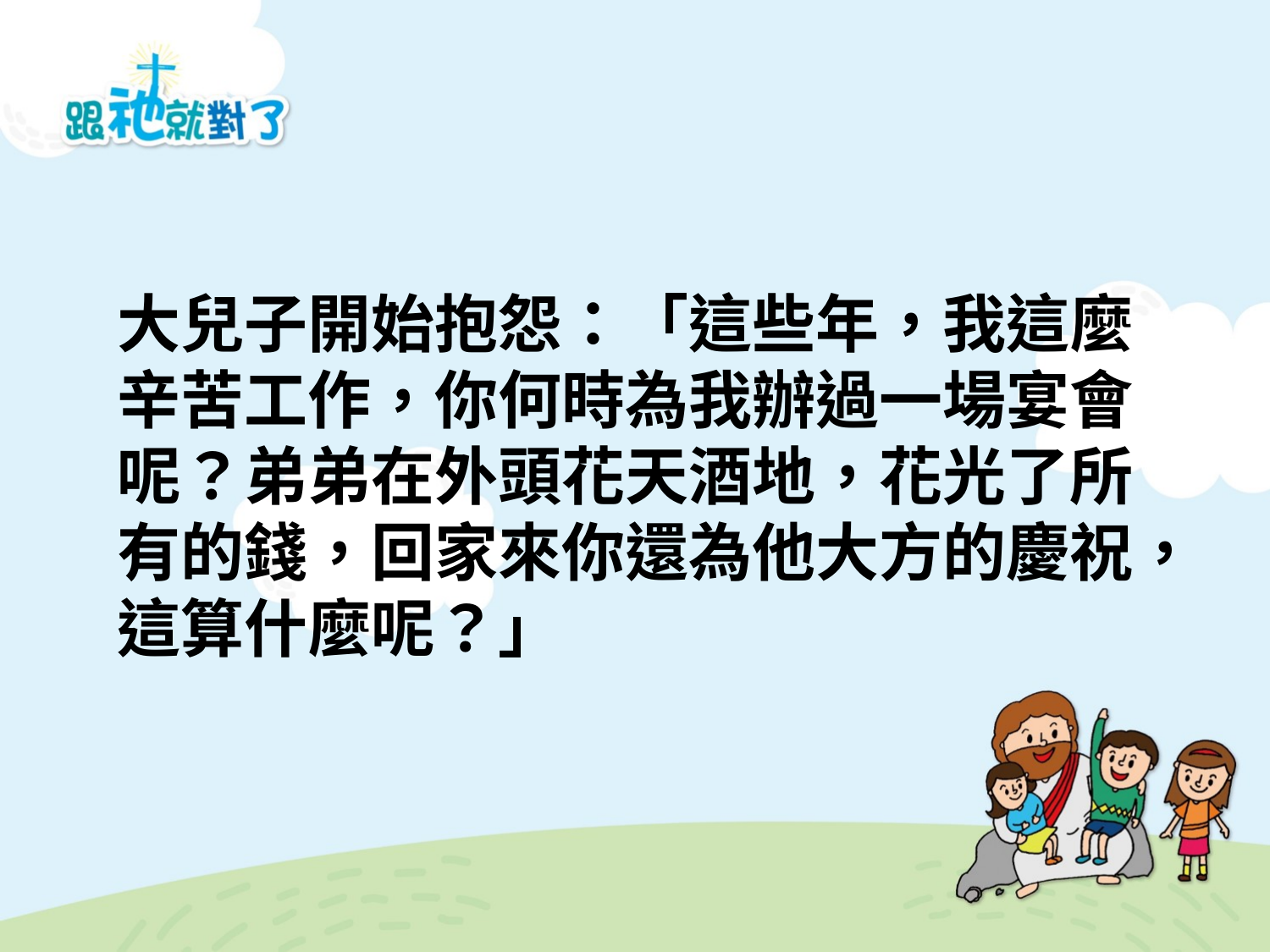

大兒子開始抱怨：「這些年，我這麼辛苦工作，你何時為我辦過一場宴會呢？弟弟在外頭花天酒地，花光了所有的錢，回家來你還為他大方的慶祝，這算什麼呢？」